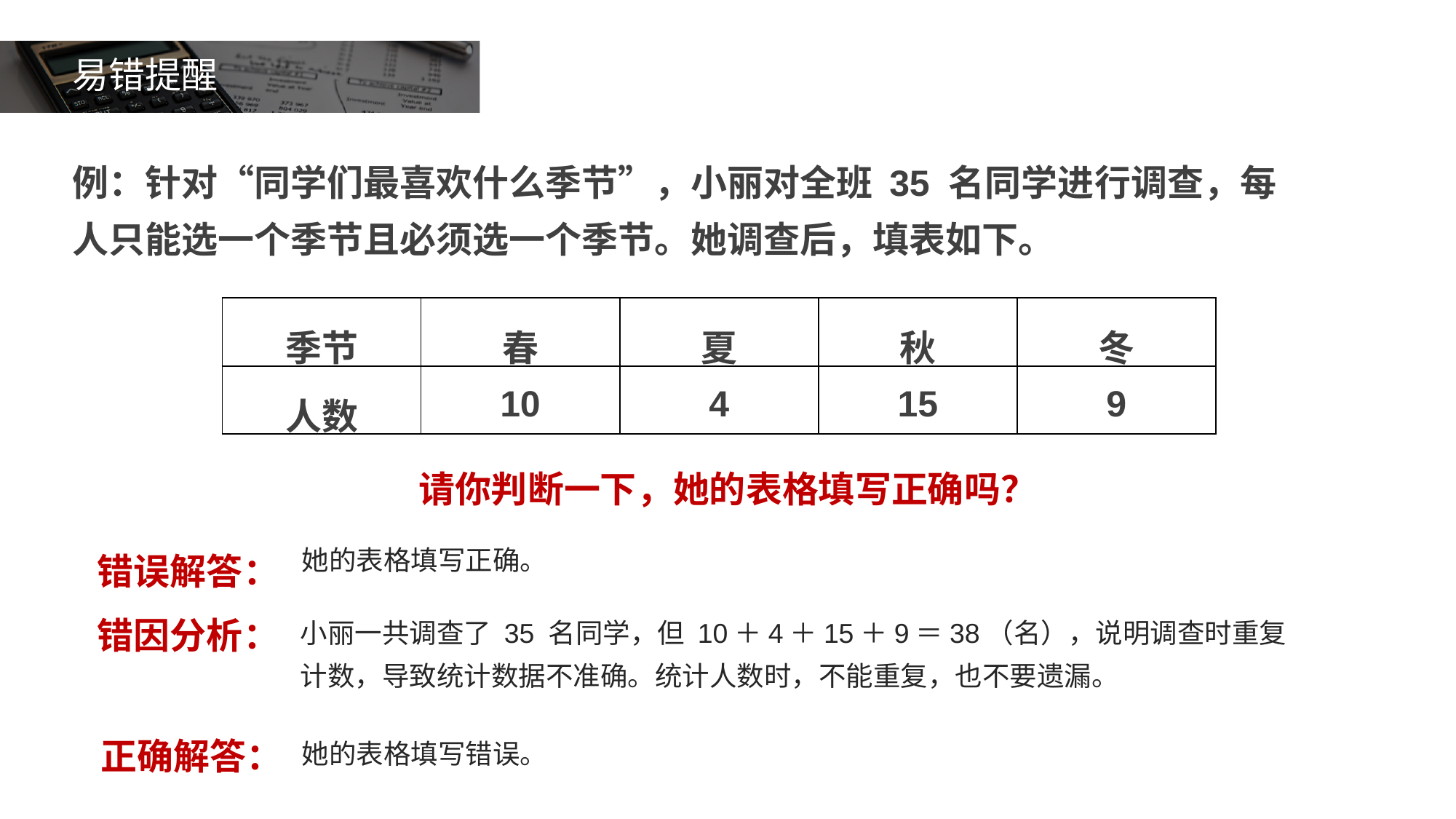

易错提醒
例：针对“同学们最喜欢什么季节”，小丽对全班 35 名同学进行调查，每人只能选一个季节且必须选一个季节。她调查后，填表如下。
| 季节 | 春 | 夏 | 秋 | 冬 |
| --- | --- | --- | --- | --- |
| 人数 | 10 | 4 | 15 | 9 |
请你判断一下，她的表格填写正确吗？
错误解答：
她的表格填写正确。
小丽一共调查了 35 名同学，但 10＋4＋15＋9＝38（名），说明调查时重复计数，导致统计数据不准确。统计人数时，不能重复，也不要遗漏。
错因分析：
正确解答：
她的表格填写错误。